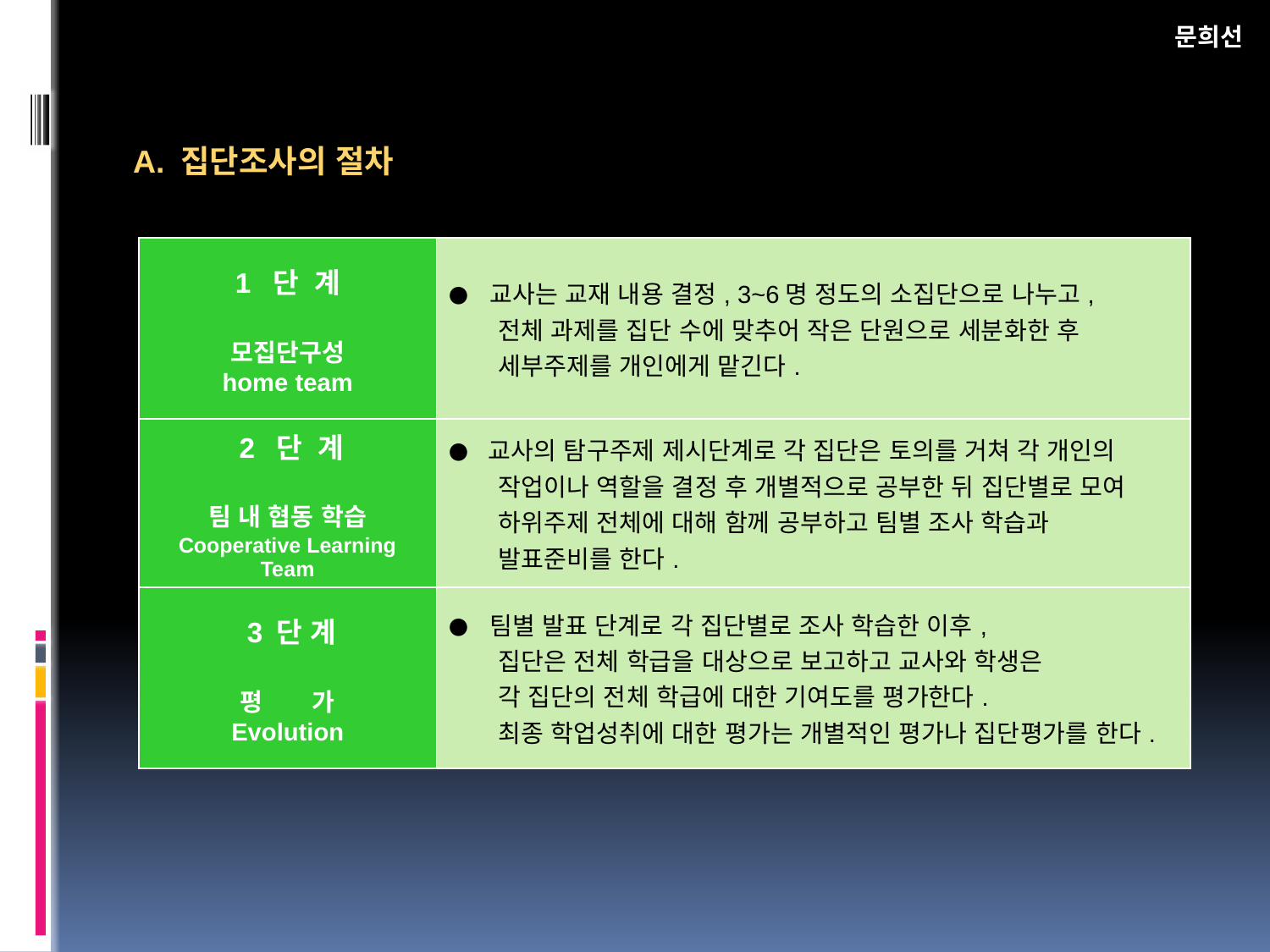

문희선
A. 집단조사의 절차
| 1 단 계 모집단구성 home team | ● 교사는 교재 내용 결정, 3~6명 정도의 소집단으로 나누고, 전체 과제를 집단 수에 맞추어 작은 단원으로 세분화한 후 세부주제를 개인에게 맡긴다. |
| --- | --- |
| 2 단 계 팀 내 협동 학습 Cooperative Learning Team | ● 교사의 탐구주제 제시단계로 각 집단은 토의를 거쳐 각 개인의 작업이나 역할을 결정 후 개별적으로 공부한 뒤 집단별로 모여 하위주제 전체에 대해 함께 공부하고 팀별 조사 학습과 발표준비를 한다. |
| 3 단 계 평 가 Evolution | ● 팀별 발표 단계로 각 집단별로 조사 학습한 이후, 집단은 전체 학급을 대상으로 보고하고 교사와 학생은 각 집단의 전체 학급에 대한 기여도를 평가한다. 최종 학업성취에 대한 평가는 개별적인 평가나 집단평가를 한다. |